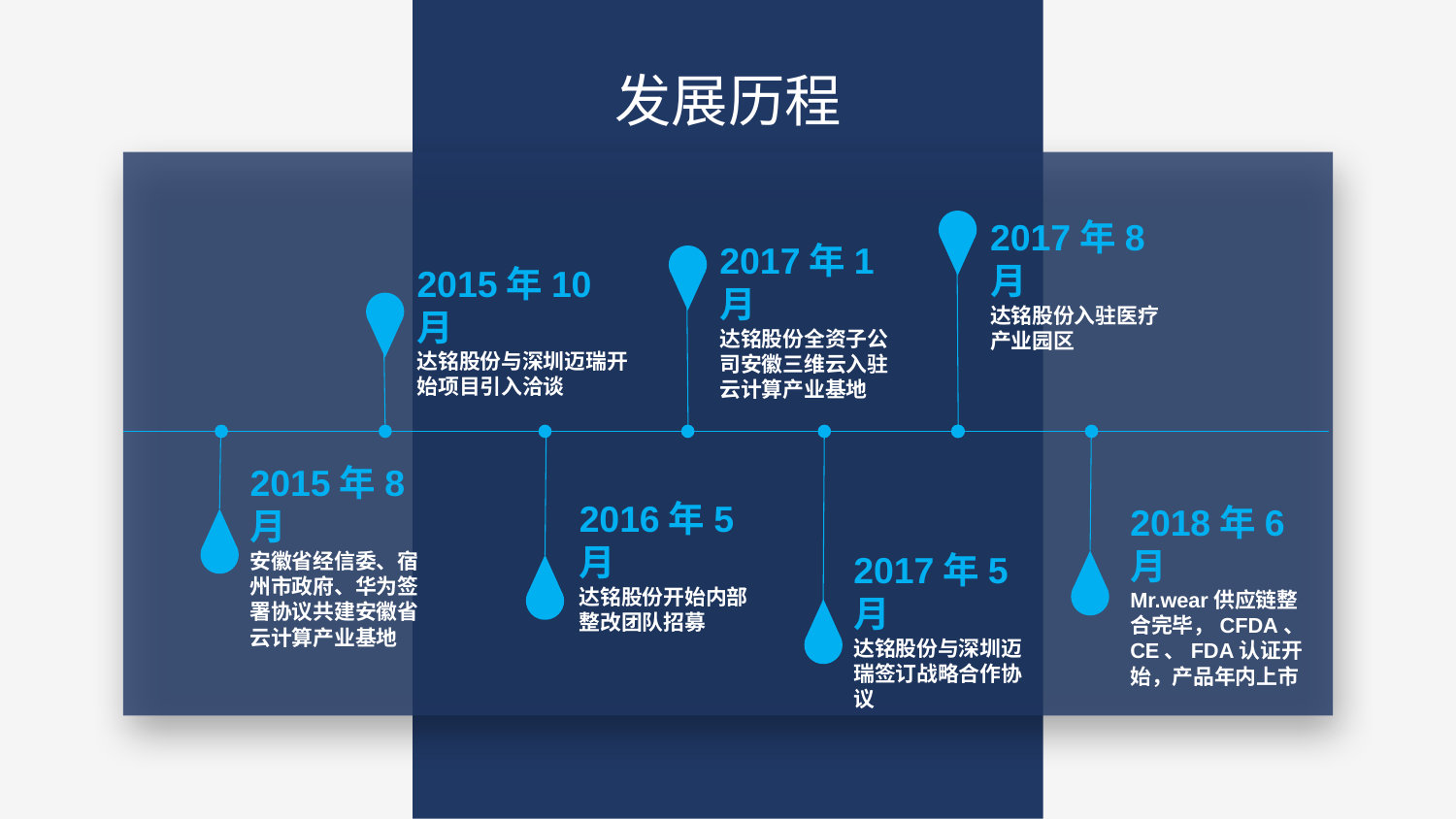

发展历程

2017年8月
达铭股份入驻医疗产业园区

2017年1月
达铭股份全资子公司安徽三维云入驻云计算产业基地

2015年10月
达铭股份与深圳迈瑞开始项目引入洽谈

2015年8月
安徽省经信委、宿州市政府、华为签署协议共建安徽省云计算产业基地
2016年5月
达铭股份开始内部整改团队招募
2018年6月
Mr.wear供应链整合完毕，CFDA、CE、FDA认证开始，产品年内上市
2017年5月
达铭股份与深圳迈瑞签订战略合作协议